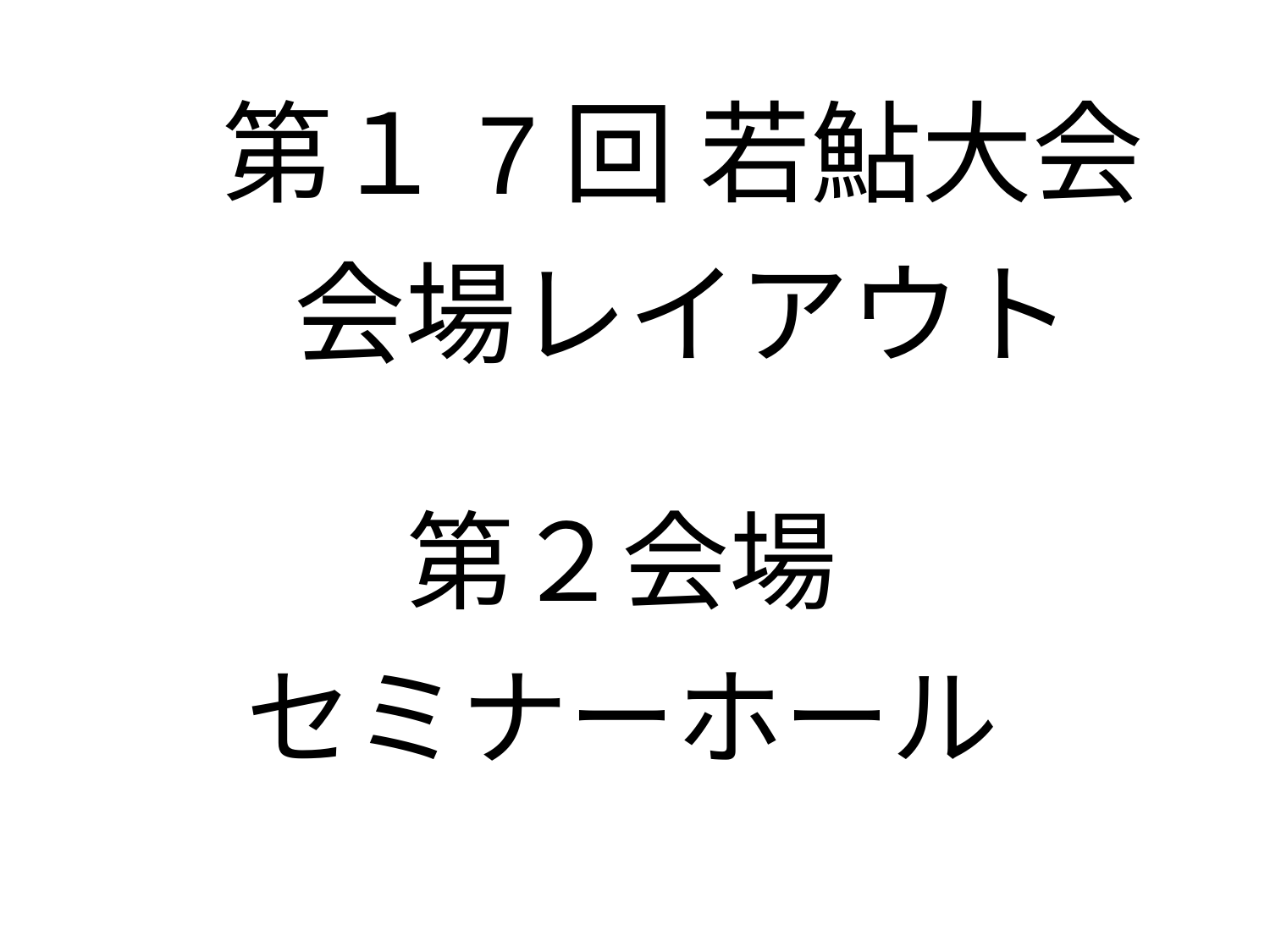

| 第１7回 若鮎大会 会場レイアウト |
| --- |
| 第２会場 セミナーホール |
| --- |